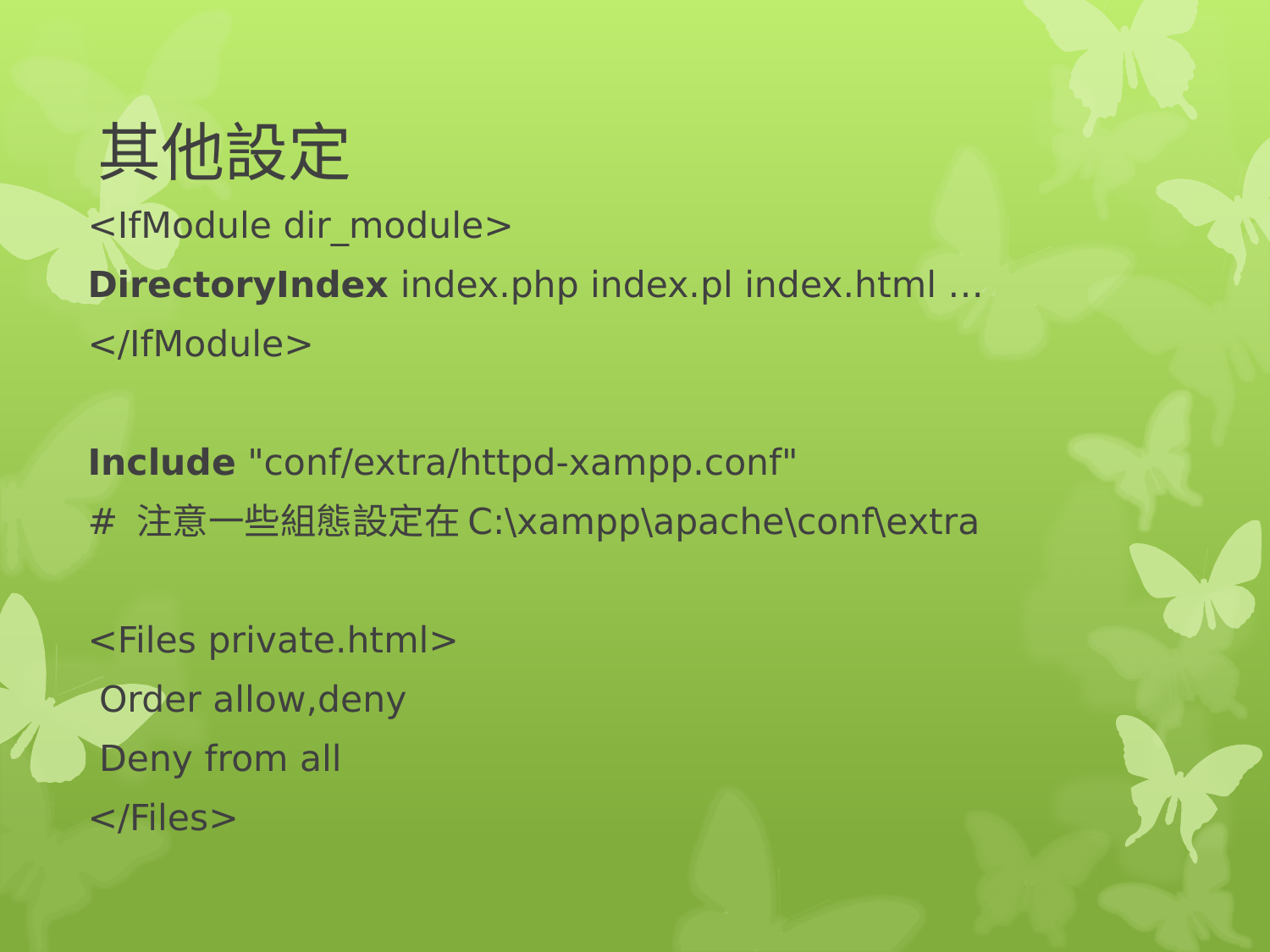

# 其他設定
<IfModule dir_module>
DirectoryIndex index.php index.pl index.html …
</IfModule>

Include "conf/extra/httpd-xampp.conf"
# 注意一些組態設定在C:\xampp\apache\conf\extra

<Files private.html>
 Order allow,deny
 Deny from all
</Files>